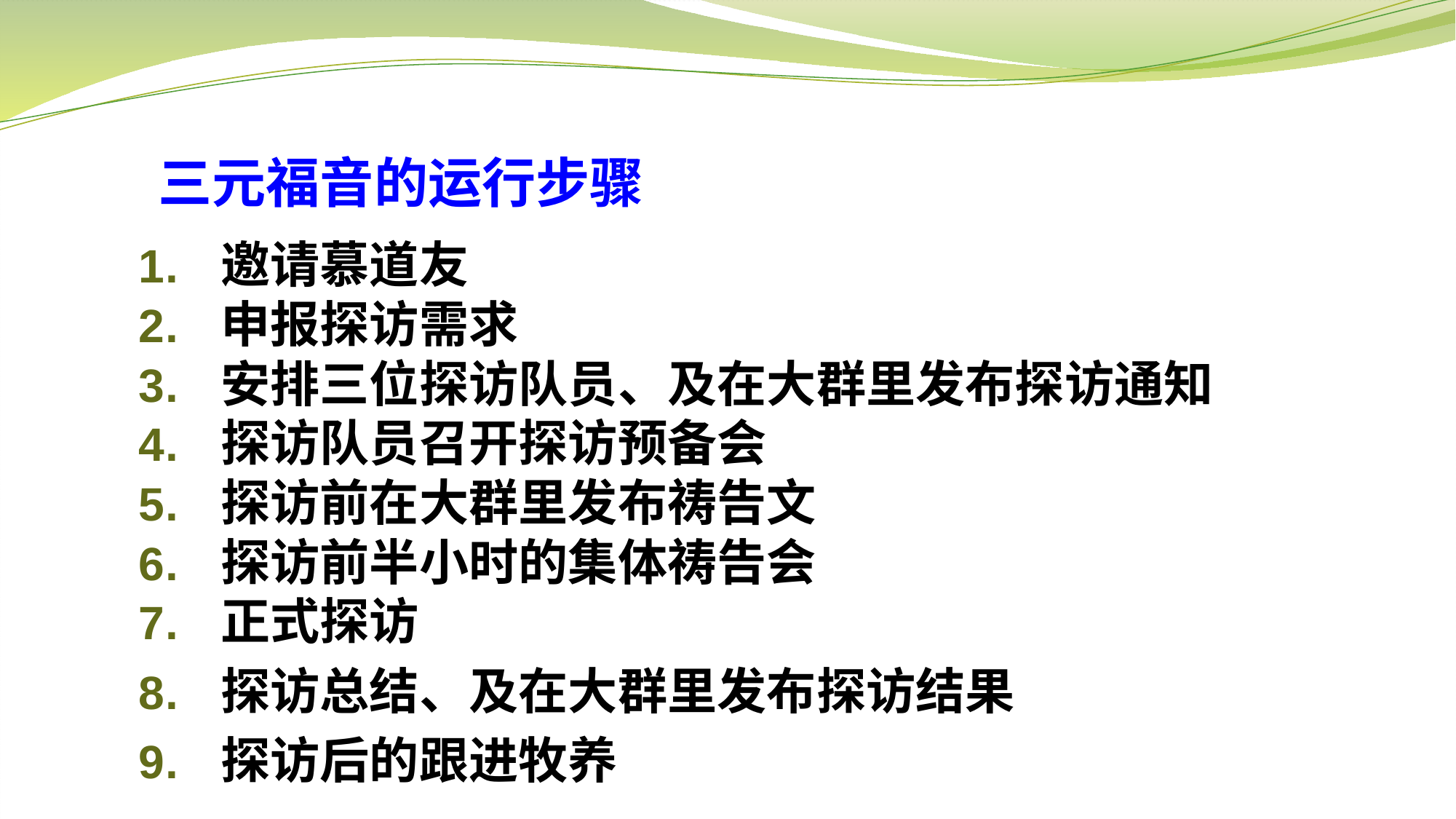

# 三元福音的运行步骤
邀请慕道友
申报探访需求
安排三位探访队员、及在大群里发布探访通知
探访队员召开探访预备会
探访前在大群里发布祷告文
探访前半小时的集体祷告会
正式探访
探访总结、及在大群里发布探访结果
探访后的跟进牧养